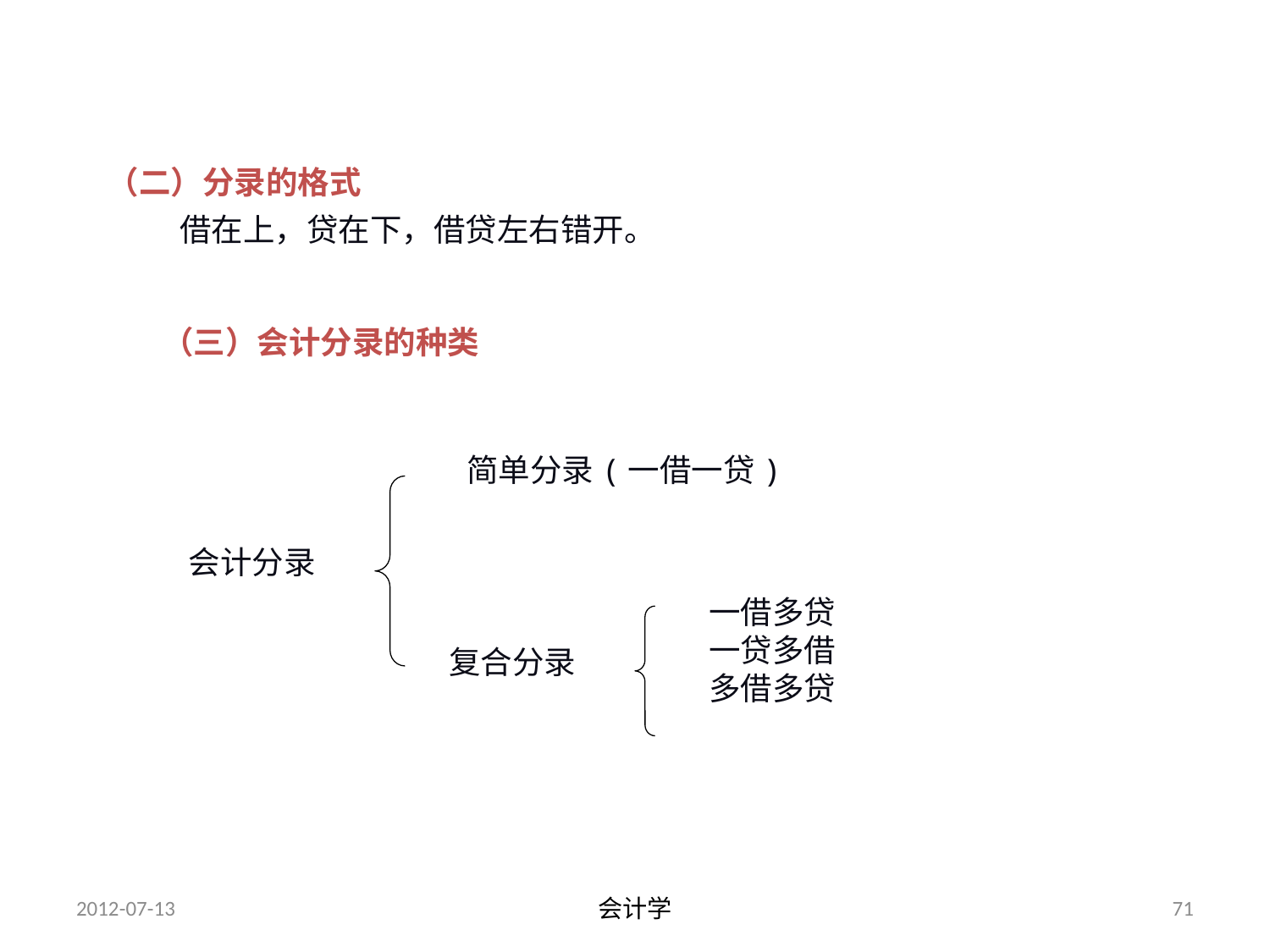

（二）分录的格式
         借在上，贷在下，借贷左右错开。
（三）会计分录的种类
简单分录(一借一贷)

会计分录
一借多贷
一贷多借
多借多贷

复合分录
2012-07-13
会计学
71